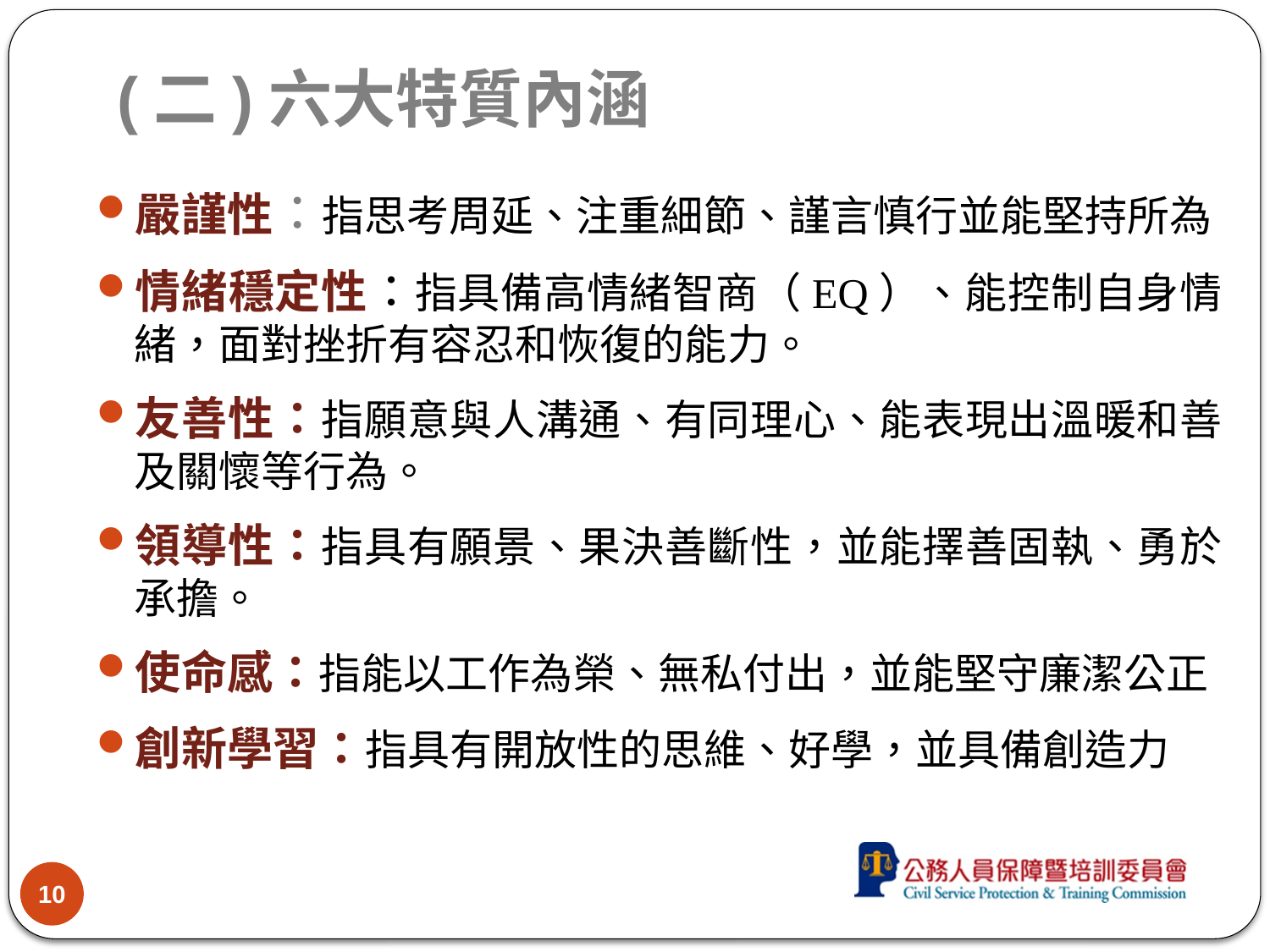

(二)六大特質內涵
嚴謹性：指思考周延、注重細節、謹言慎行並能堅持所為
情緒穩定性：指具備高情緒智商（EQ）、能控制自身情緒，面對挫折有容忍和恢復的能力。
友善性：指願意與人溝通、有同理心、能表現出溫暖和善及關懷等行為。
領導性：指具有願景、果決善斷性，並能擇善固執、勇於承擔。
使命感：指能以工作為榮、無私付出，並能堅守廉潔公正
創新學習：指具有開放性的思維、好學，並具備創造力

10